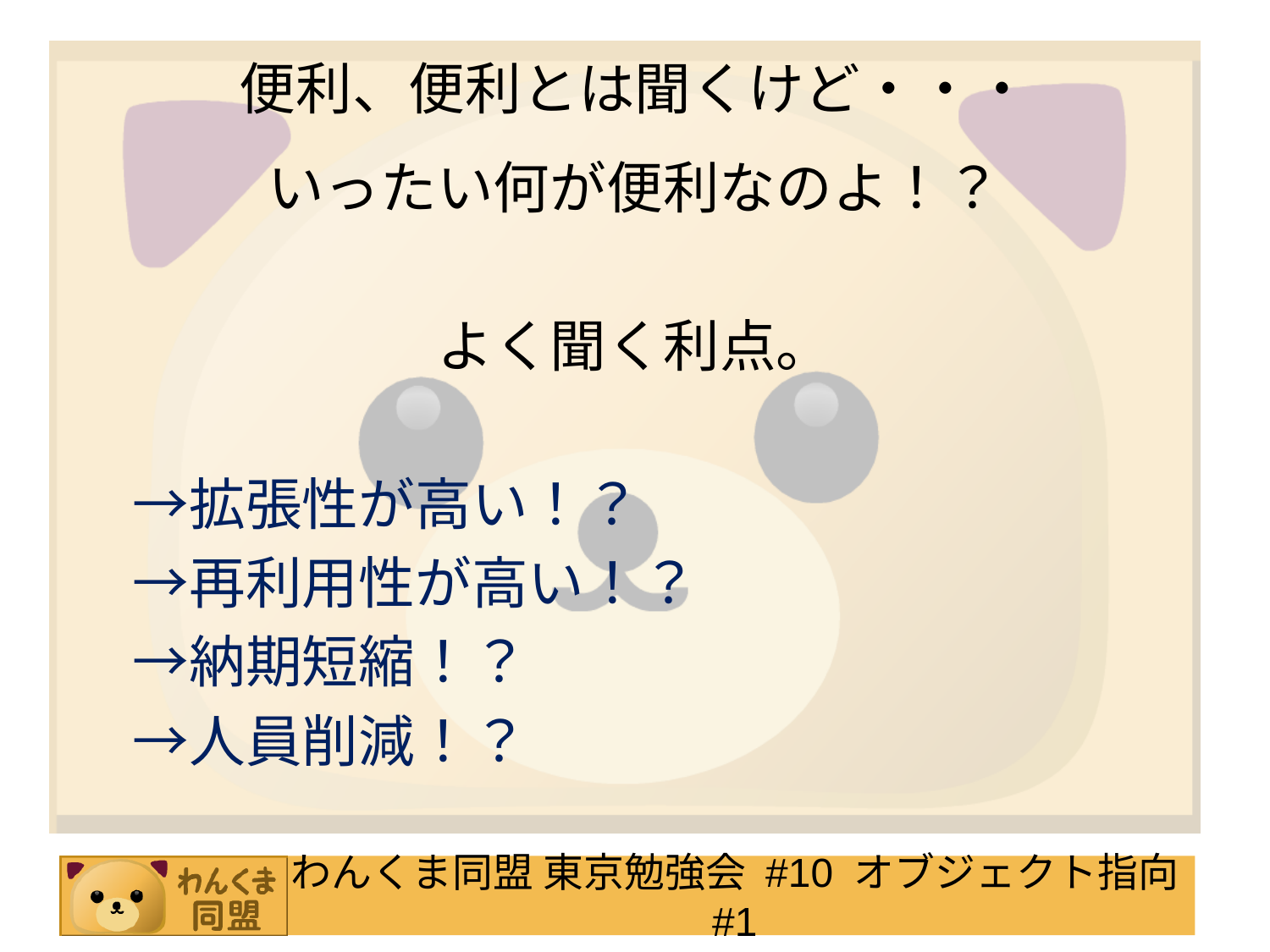

# 便利、便利とは聞くけど・・・
いったい何が便利なのよ！？

よく聞く利点。

　→拡張性が高い！？
　→再利用性が高い！？
　→納期短縮！？
　→人員削減！？